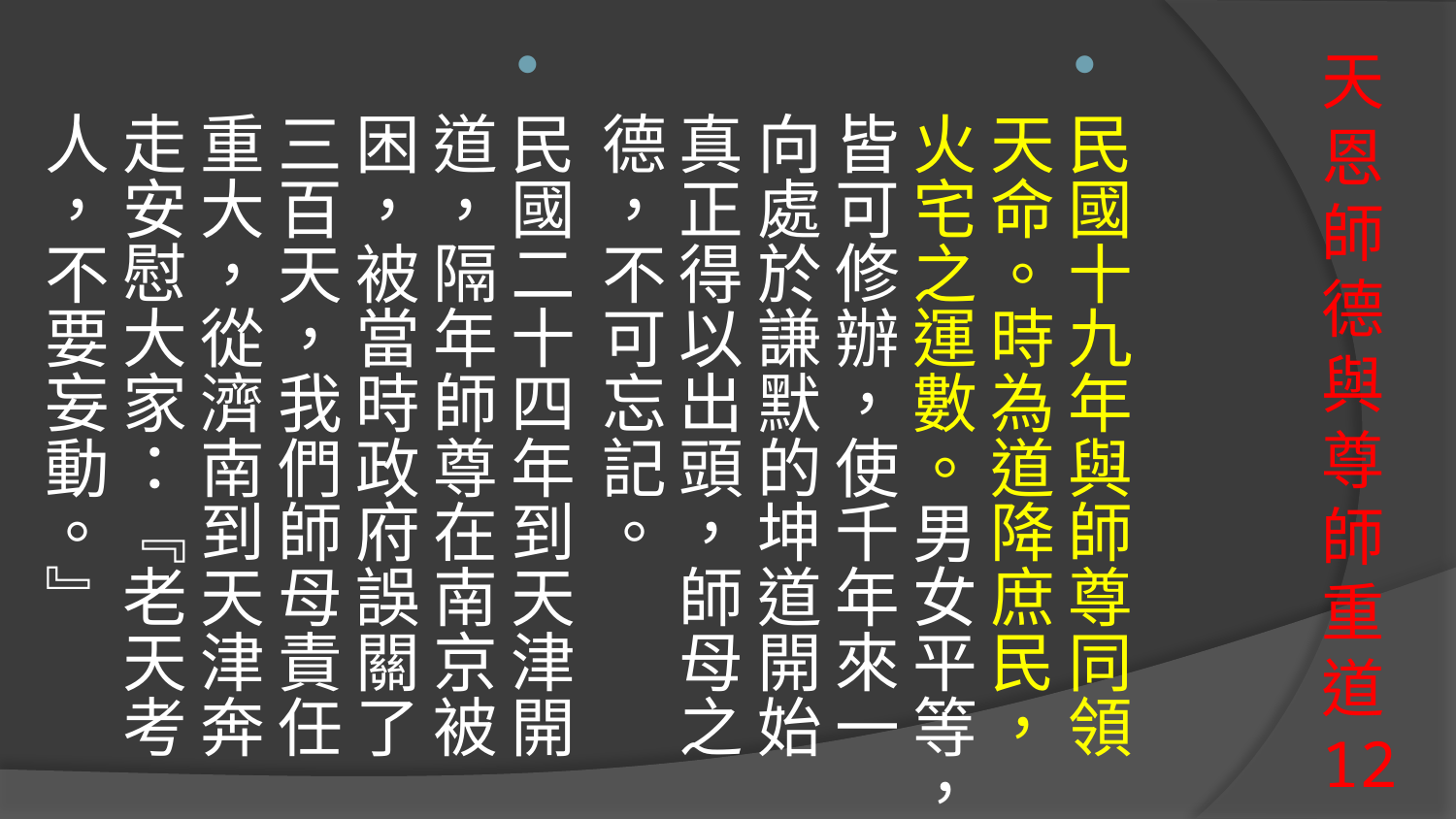

# 天恩師德與尊師重道 12
民國十九年與師尊同領天命。時為道降庶民，火宅之運數。男女平等，皆可修辦，使千年來一向處於謙默的坤道開始真正得以出頭，師母之德，不可忘記。
民國二十四年到天津開道，隔年師尊在南京被困，被當時政府誤關了三百天，我們師母責任重大，從濟南到天津奔走安慰大家：『老天考人，不要妄動。』